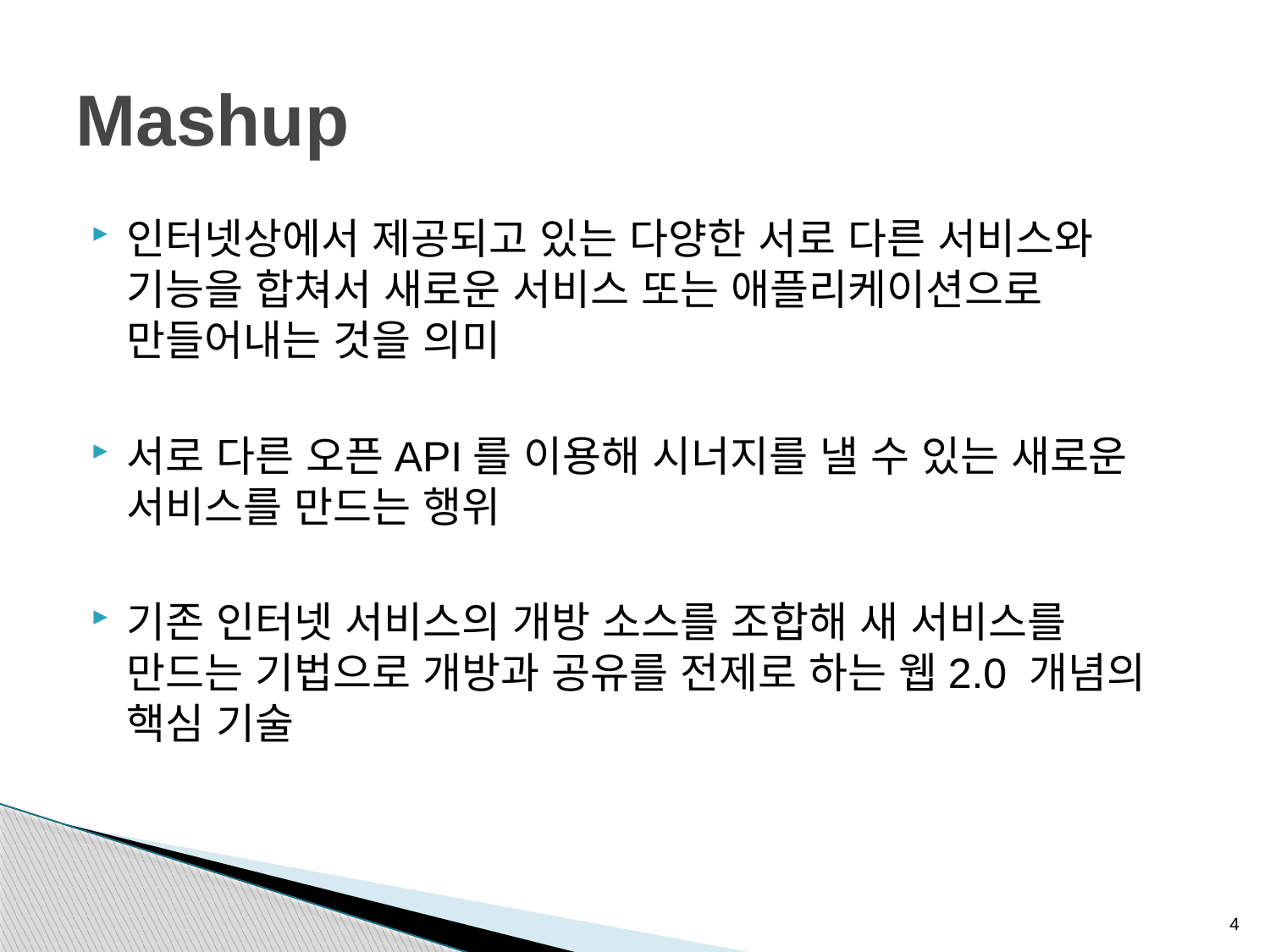

# Mashup
인터넷상에서 제공되고 있는 다양한 서로 다른 서비스와 기능을 합쳐서 새로운 서비스 또는 애플리케이션으로 만들어내는 것을 의미

서로 다른 오픈API를 이용해 시너지를 낼 수 있는 새로운 서비스를 만드는 행위

기존 인터넷 서비스의 개방 소스를 조합해 새 서비스를 만드는 기법으로 개방과 공유를 전제로 하는 웹2.0 개념의 핵심 기술
4